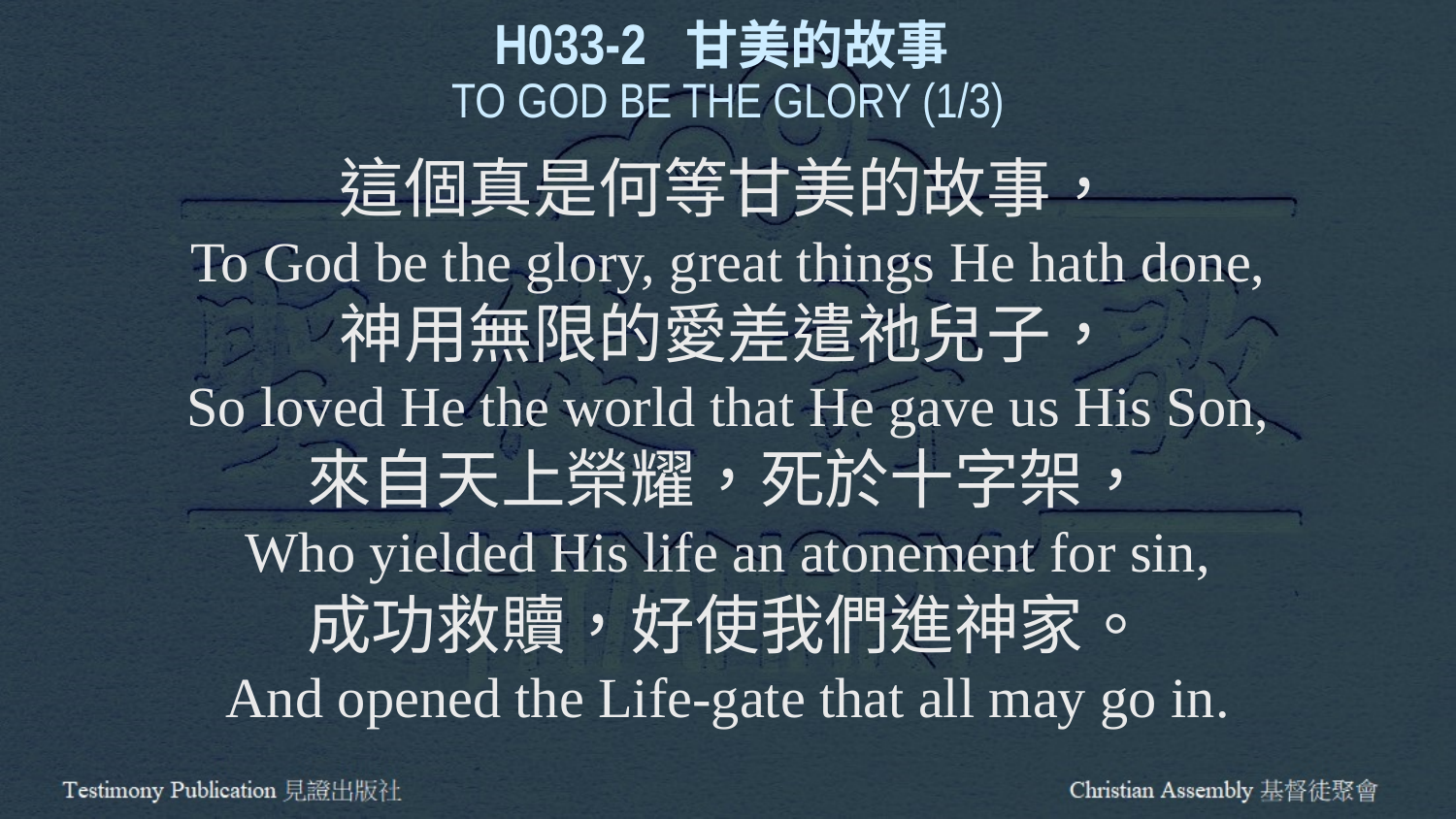

H033-2  甘美的故事
TO GOD BE THE GLORY (1/3)
這個真是何等甘美的故事，
To God be the glory, great things He hath done,
神用無限的愛差遣祂兒子，
So loved He the world that He gave us His Son,
來自天上榮耀，死於十字架，
Who yielded His life an atonement for sin,
成功救贖，好使我們進神家。
And opened the Life-gate that all may go in.